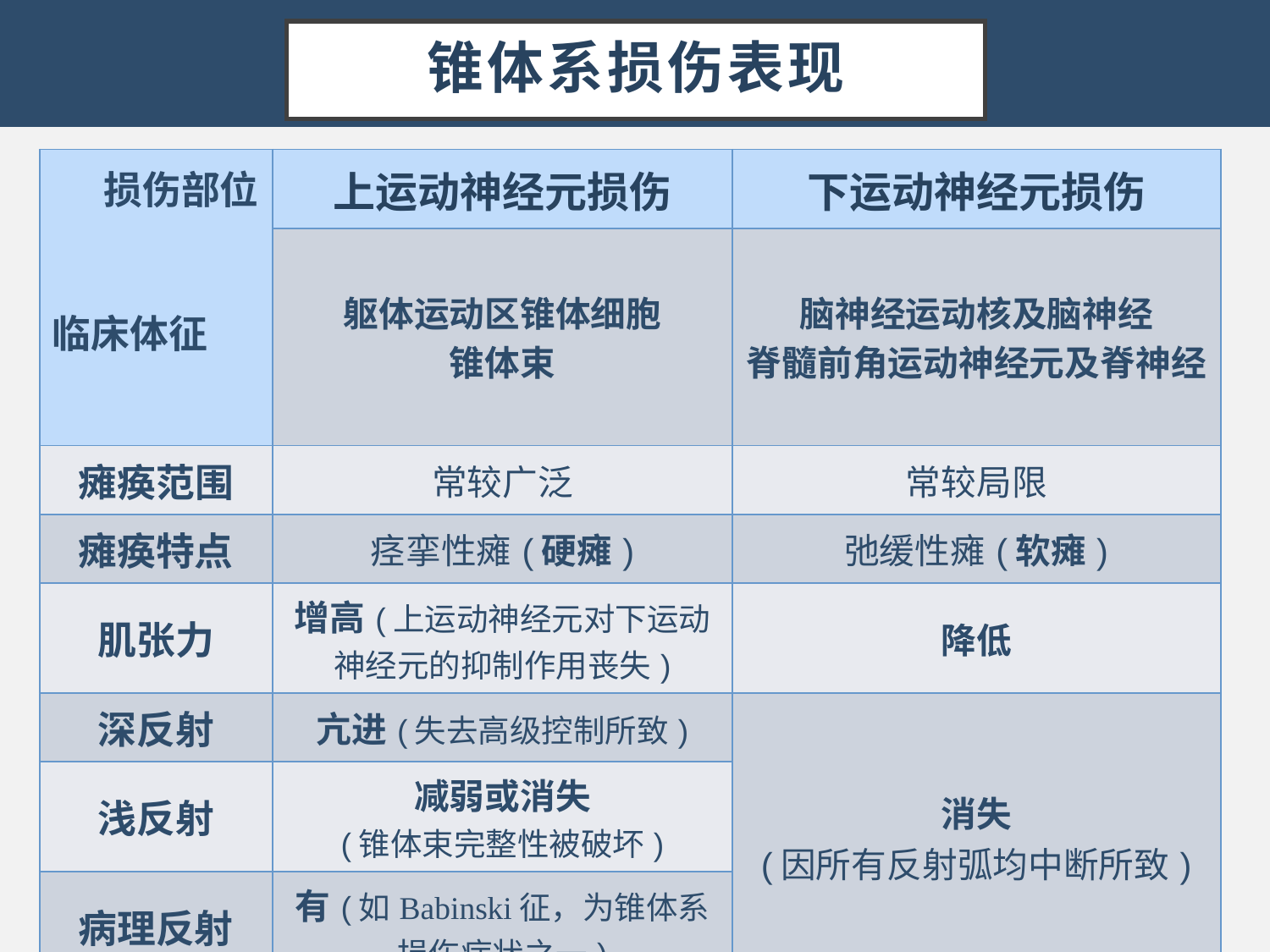

# 锥体系损伤表现
| 损伤部位 临床体征 | 上运动神经元损伤 | 下运动神经元损伤 |
| --- | --- | --- |
|  | 躯体运动区锥体细胞 锥体束 | 脑神经运动核及脑神经 脊髓前角运动神经元及脊神经 |
| 瘫痪范围 | 常较广泛 | 常较局限 |
| 瘫痪特点 | 痉挛性瘫(硬瘫) | 弛缓性瘫(软瘫) |
| 肌张力 | 增高(上运动神经元对下运动神经元的抑制作用丧失) | 降低 |
| 深反射 | 亢进(失去高级控制所致) | 消失 (因所有反射弧均中断所致) |
| 浅反射 | 减弱或消失 (锥体束完整性被破坏) |  |
| 病理反射 | 有(如Babinski征，为锥体系损伤症状之一) |  |
| 肌萎缩 | 早期无，晚期萎缩 | 早期即有萎缩 |